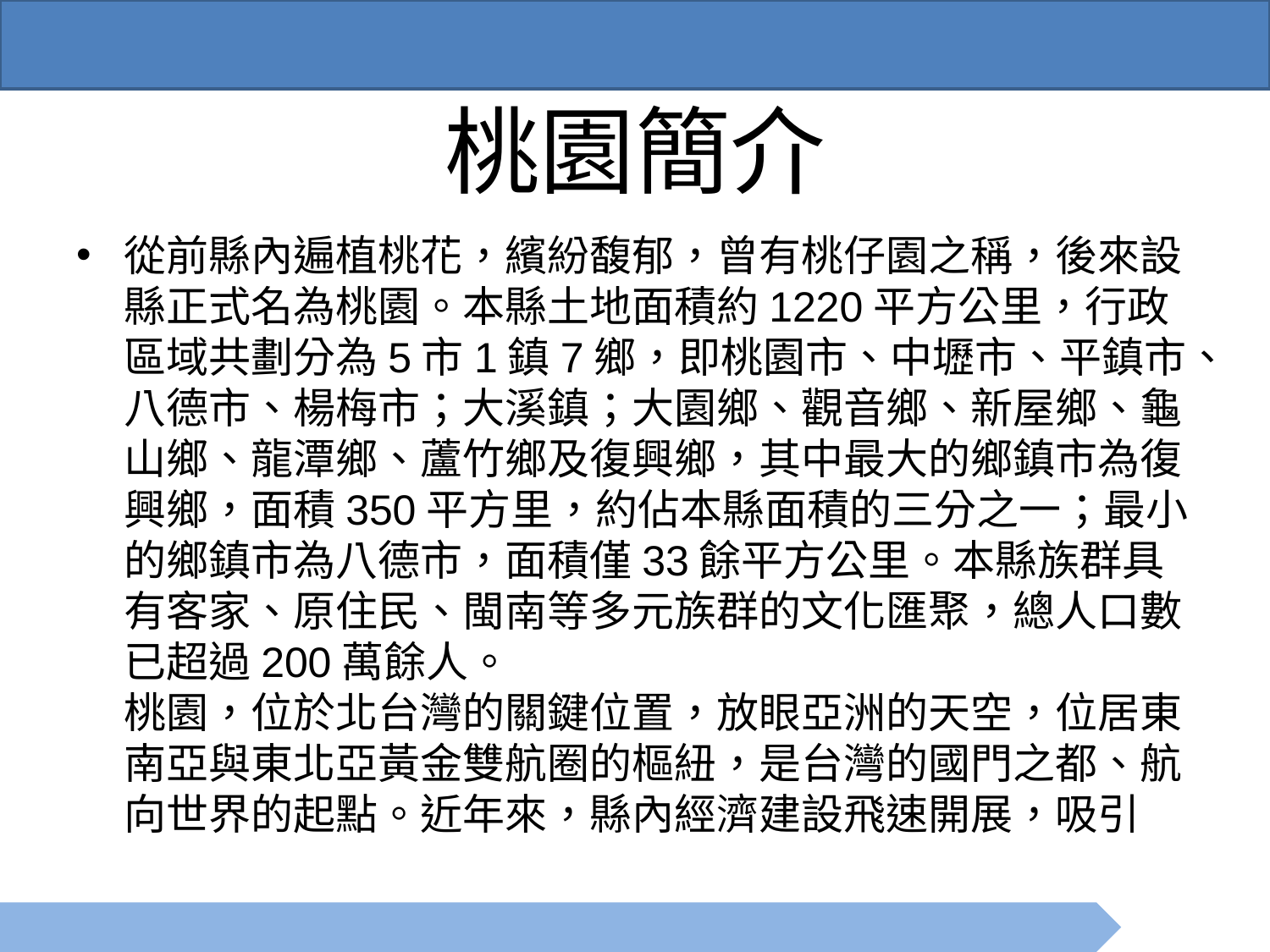

# 桃園簡介
從前縣內遍植桃花，繽紛馥郁，曾有桃仔園之稱，後來設縣正式名為桃園。本縣土地面積約1220平方公里，行政區域共劃分為5市1鎮7鄉，即桃園市、中壢市、平鎮市、八德市、楊梅市；大溪鎮；大園鄉、觀音鄉、新屋鄉、龜山鄉、龍潭鄉、蘆竹鄉及復興鄉，其中最大的鄉鎮市為復興鄉，面積350平方里，約佔本縣面積的三分之一；最小的鄉鎮市為八德市，面積僅33餘平方公里。本縣族群具有客家、原住民、閩南等多元族群的文化匯聚，總人口數已超過200萬餘人。
桃園，位於北台灣的關鍵位置，放眼亞洲的天空，位居東南亞與東北亞黃金雙航圈的樞紐，是台灣的國門之都、航向世界的起點。近年來，縣內經濟建設飛速開展，吸引